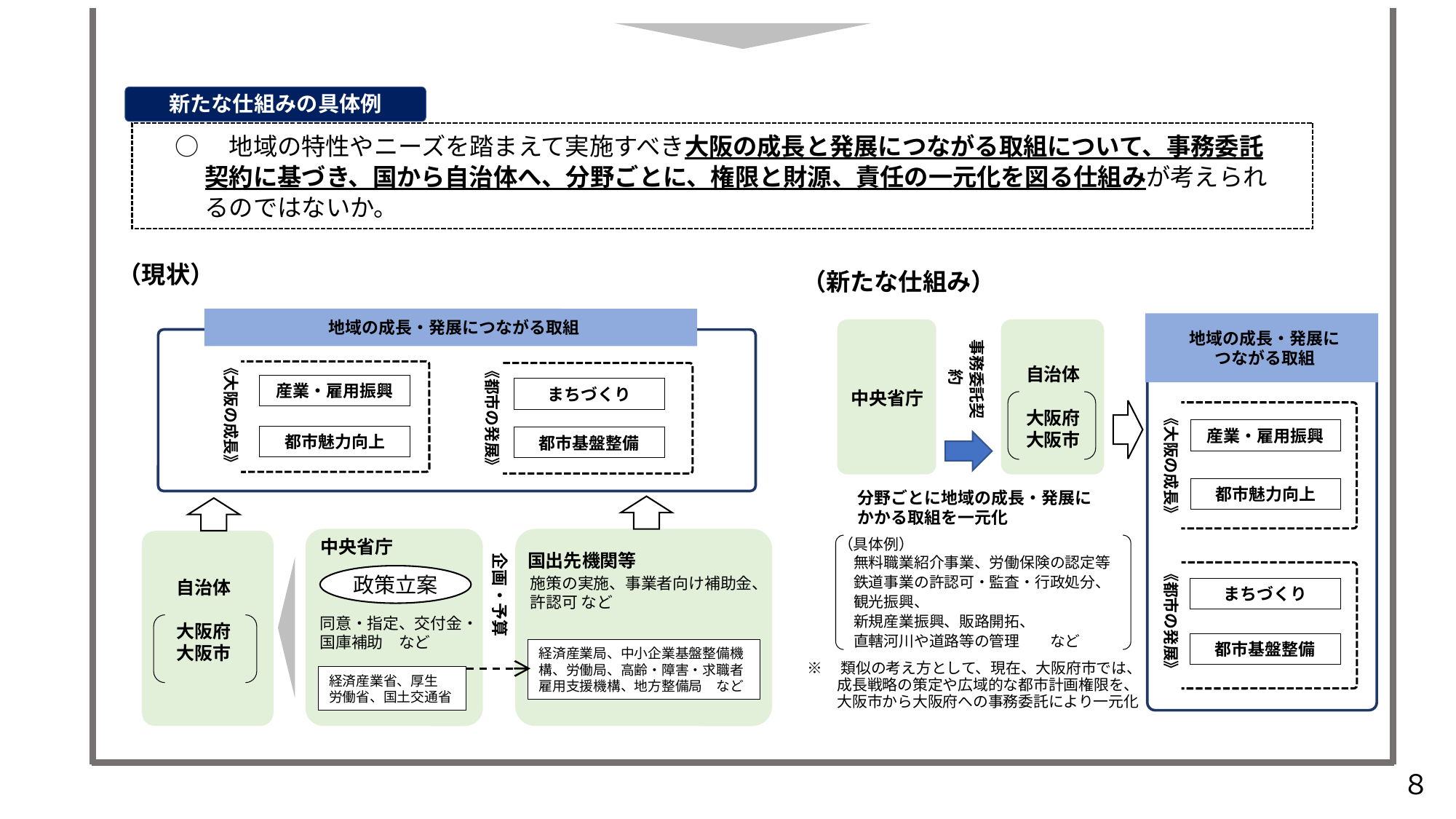

新たな仕組みの具体例
○　地域の特性やニーズを踏まえて実施すべき大阪の成長と発展につながる取組について、事務委託契約に基づき、国から自治体へ、分野ごとに、権限と財源、責任の一元化を図る仕組みが考えられるのではないか。
国
（現状）
（新たな仕組み）
地域の成長・発展につながる取組
地域の成長・発展に
つながる取組
事務委託契約

《大阪の成長》

《都市の発展》
自治体

大阪府
大阪市

中央省庁
産業・雇用振興
まちづくり
《大阪の成長》

産業・雇用振興
都市魅力向上
《都市の発展》

まちづくり
都市基盤整備

都市魅力向上
都市基盤整備

分野ごとに地域の成長・発展に
かかる取組を一元化

中央省庁
国出先機関等

無料職業紹介事業、労働保険の認定等
鉄道事業の許認可・監査・行政処分、
観光振興、
新規産業振興、販路開拓、
直轄河川や道路等の管理　　など

（具体例）
企画・予算
自治体

大阪府
大阪市

政策立案
施策の実施、事業者向け補助金、許認可 など
同意・指定、交付金・国庫補助　など

経済産業局、中小企業基盤整備機構、労働局、高齢・障害・求職者雇用支援機構、地方整備局　など
※　類似の考え方として、現在、大阪府市では、成長戦略の策定や広域的な都市計画権限を、大阪市から大阪府への事務委託により一元化
経済産業省、厚生
労働省、国土交通省
８